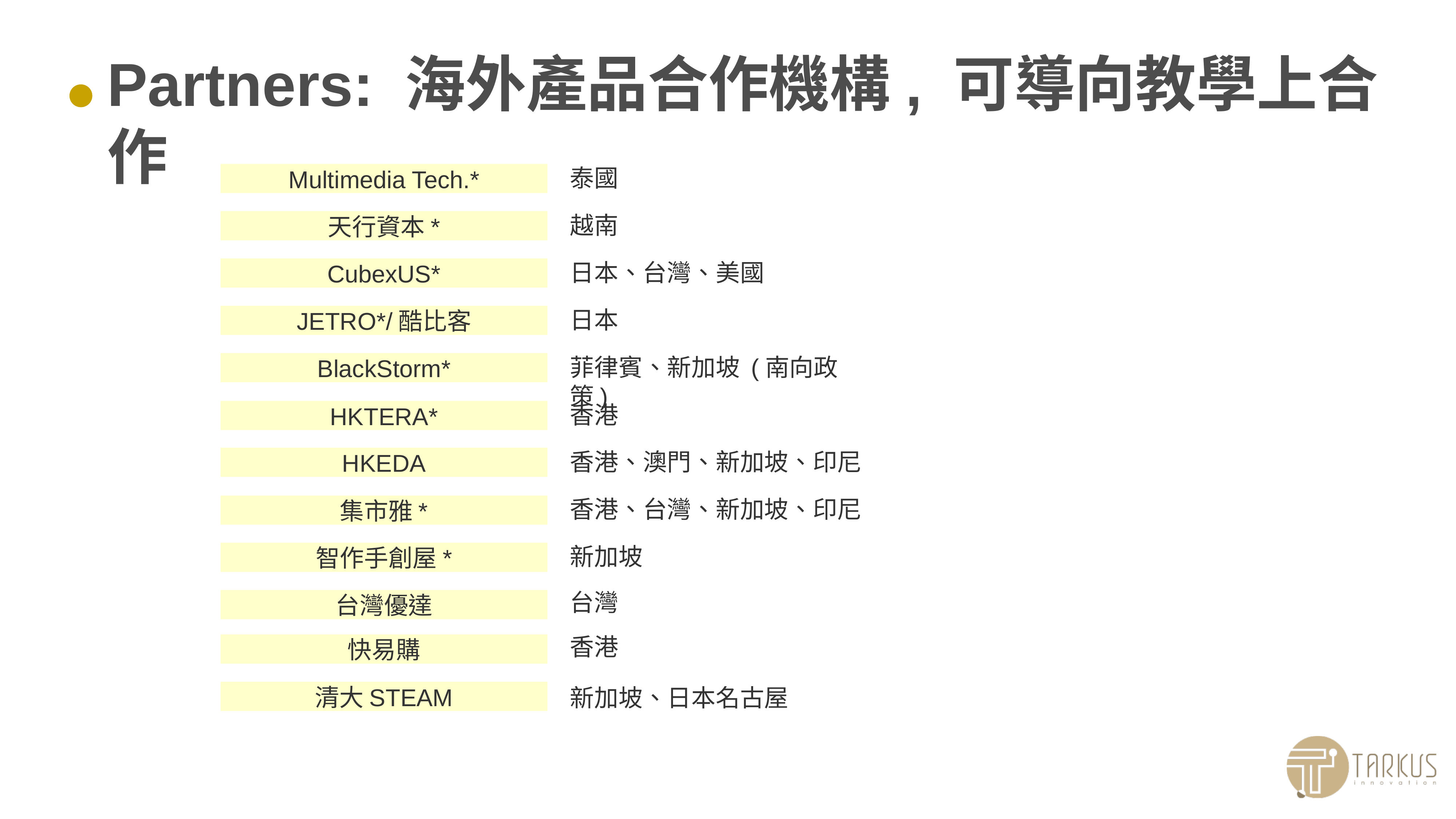

# Partners: 海外產品合作機構, 可導向教學上合作
泰國
Multimedia Tech.*
越南
天行資本*
日本、台灣、美國
CubexUS*
日本
JETRO*/酷比客
菲律賓、新加坡 (南向政策)
BlackStorm*
香港
HKTERA*
香港、澳門、新加坡、印尼
HKEDA
香港、台灣、新加坡、印尼
集市雅*
新加坡
智作手創屋*
台灣
台灣優達
香港
快易購
新加坡、日本名古屋
清大STEAM